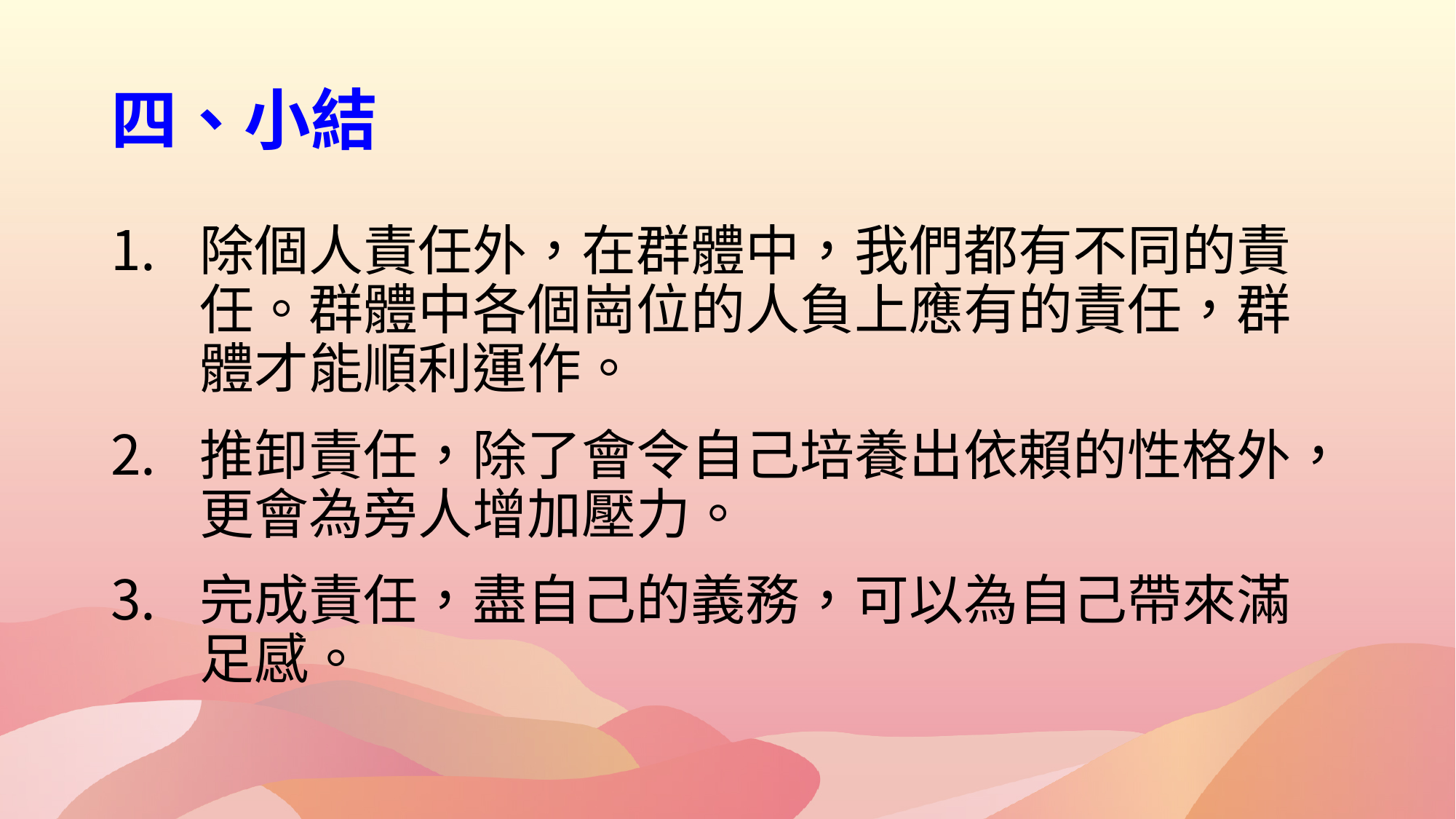

# 四、小結
除個人責任外，在群體中，我們都有不同的責任。群體中各個崗位的人負上應有的責任，群體才能順利運作。
推卸責任，除了會令自己培養出依賴的性格外，更會為旁人增加壓力。
完成責任，盡自己的義務，可以為自己帶來滿足感。